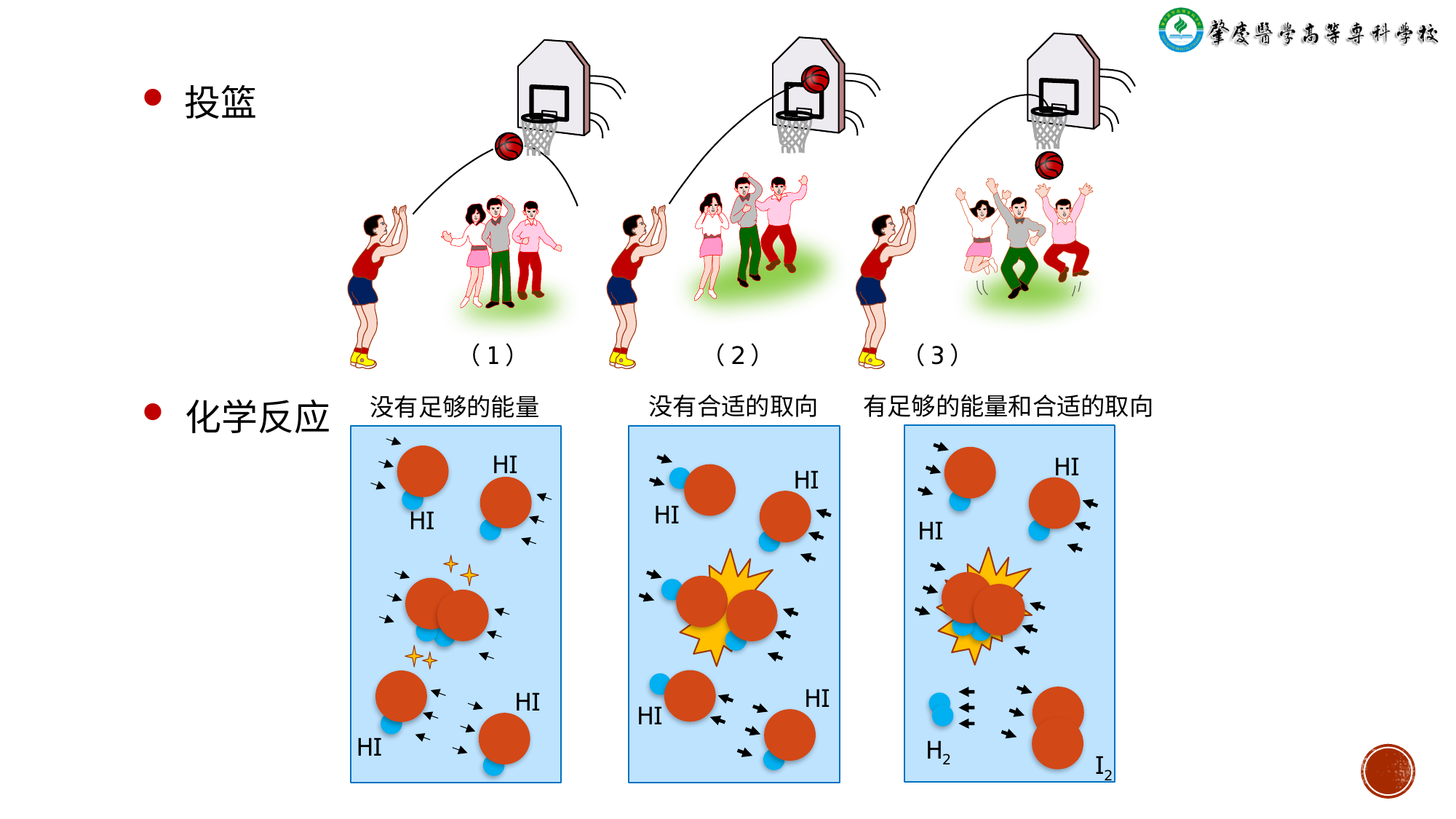

投篮
（1）
（2）
（3）
没有合适的取向
有足够的能量和合适的取向
没有足够的能量
化学反应

HI

HI

H2
I2

HI

HI

HI
HI

HI

HI

HI

HI